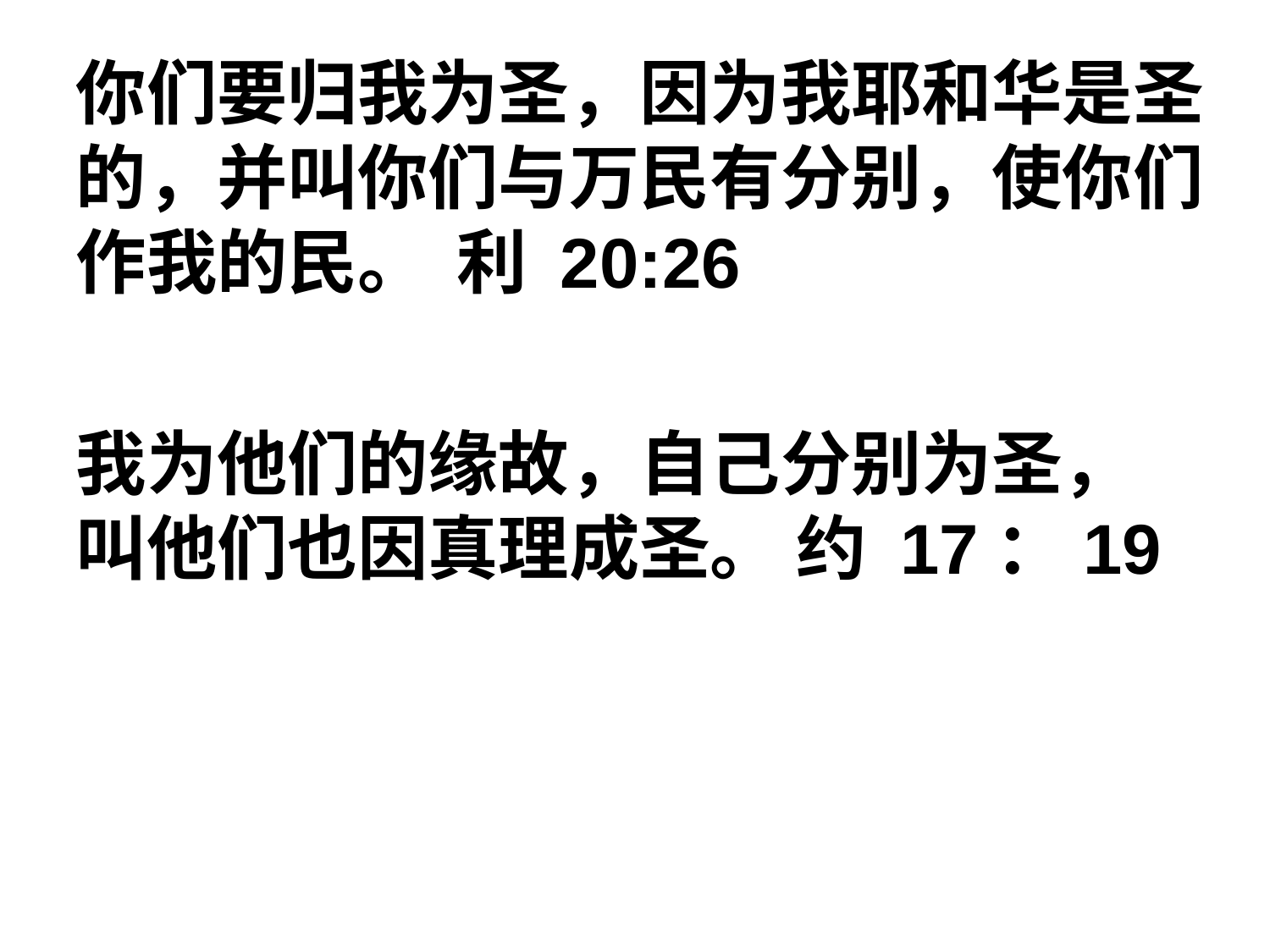

你们要归我为圣，因为我耶和华是圣的，并叫你们与万民有分别，使你们作我的民。 	利 20:26
我为他们的缘故，自己分别为圣，叫他们也因真理成圣。 约 17：19